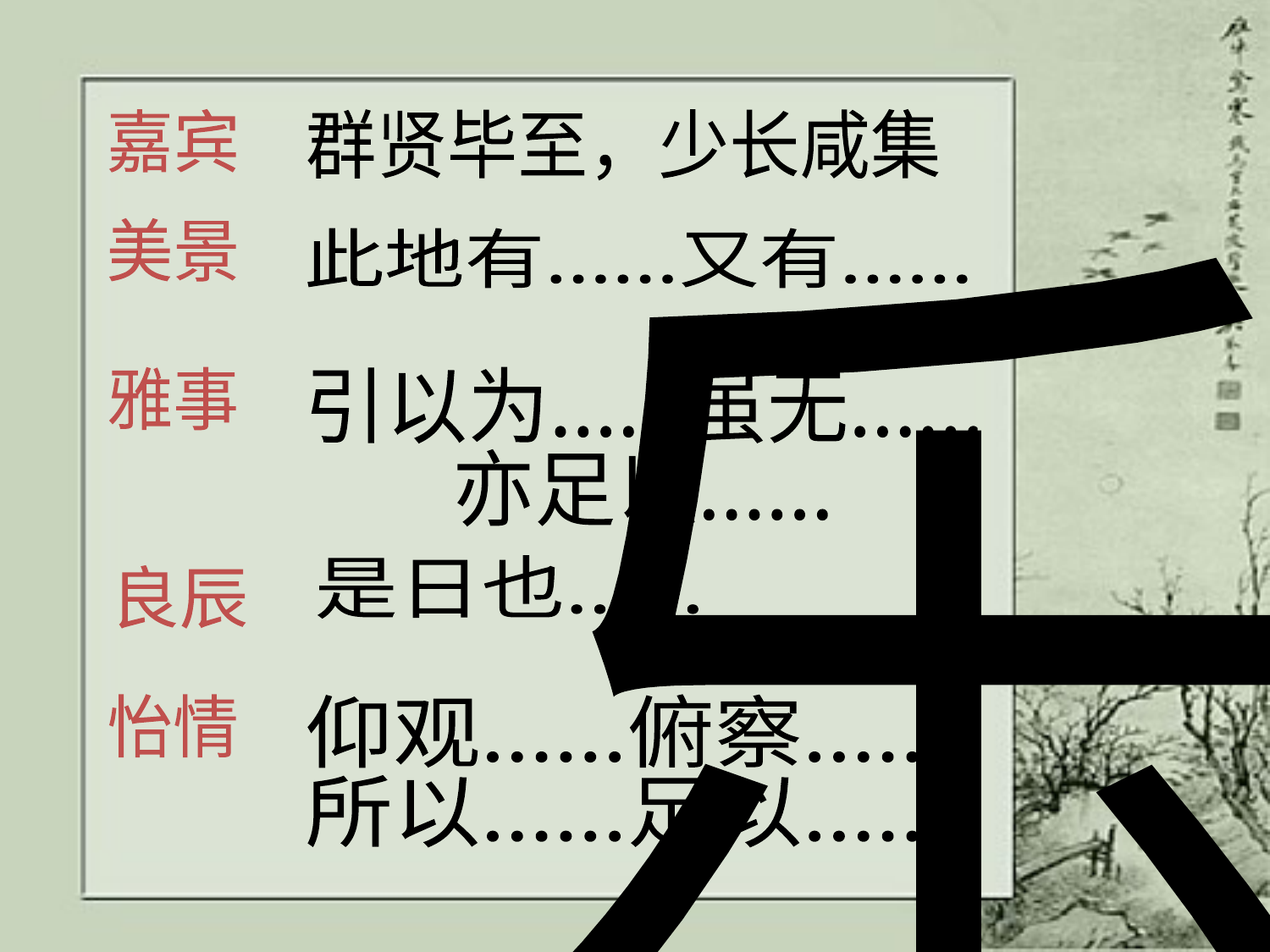

嘉宾
群贤毕至，少长咸集
美景
此地有......又有......
乐
雅事
引以为......虽无......
亦足以......
是日也......
良辰
怡情
仰观......俯察......
所以......足以......